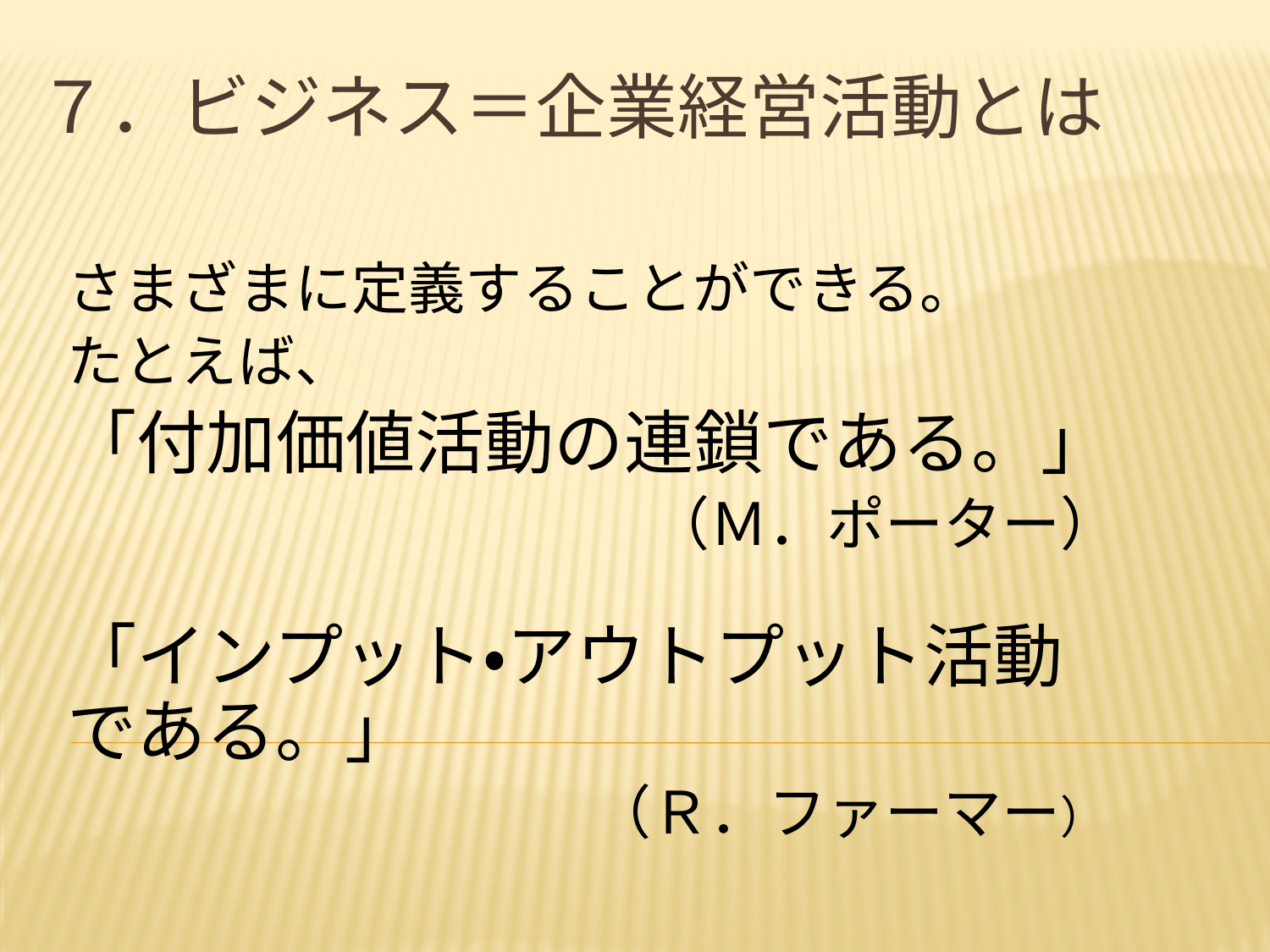

# ７．ビジネス＝企業経営活動とは
さまざまに定義することができる。
たとえば、
「付加価値活動の連鎖である。」
　　　　　　　　　　（Ｍ．ポーター）

「インプット・アウトプット活動である。」
　　　　　　　　　（Ｒ．ファーマー）